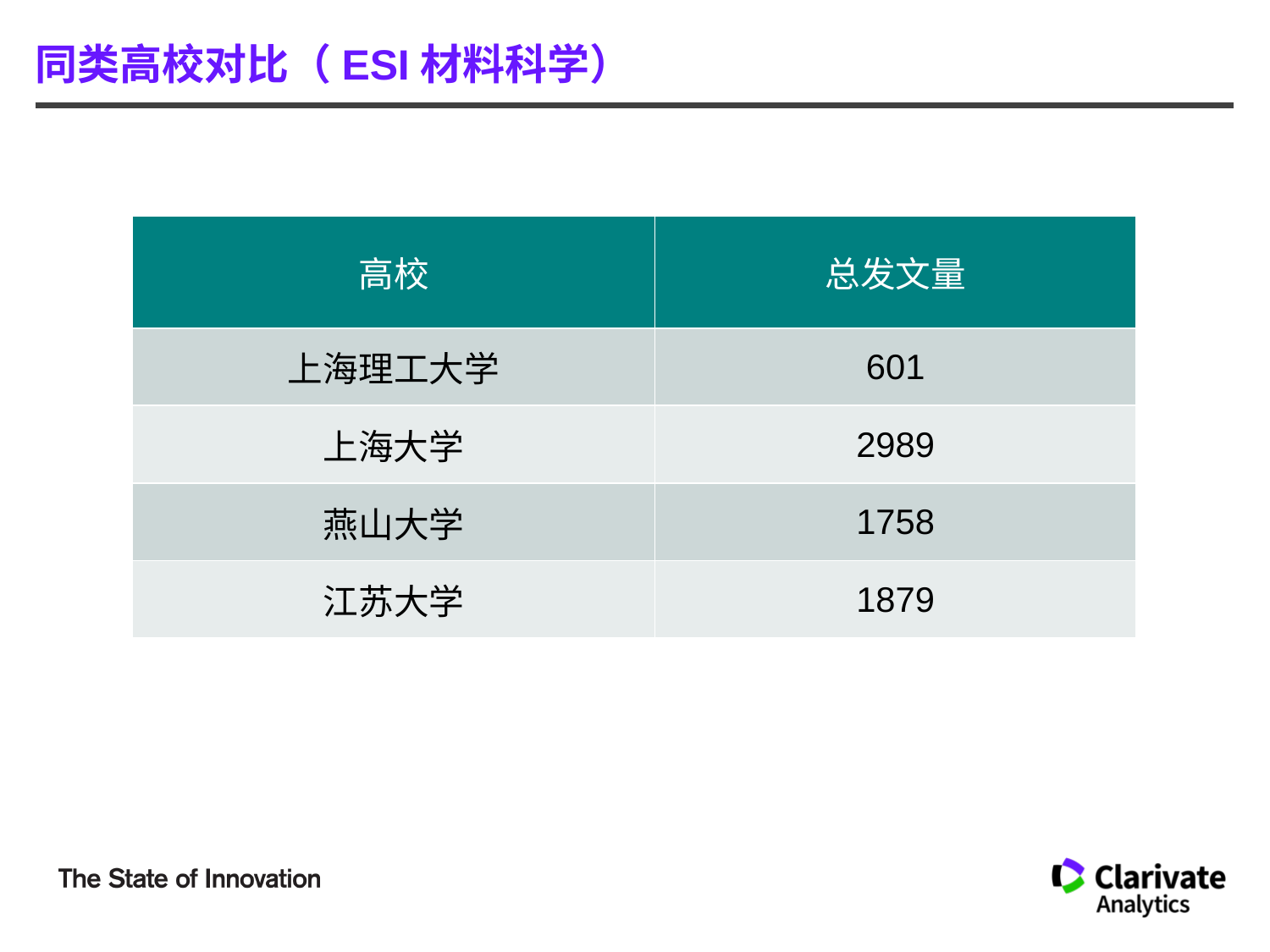

# 同类高校对比（ESI材料科学）
| 高校 | 总发文量 |
| --- | --- |
| 上海理工大学 | 601 |
| 上海大学 | 2989 |
| 燕山大学 | 1758 |
| 江苏大学 | 1879 |